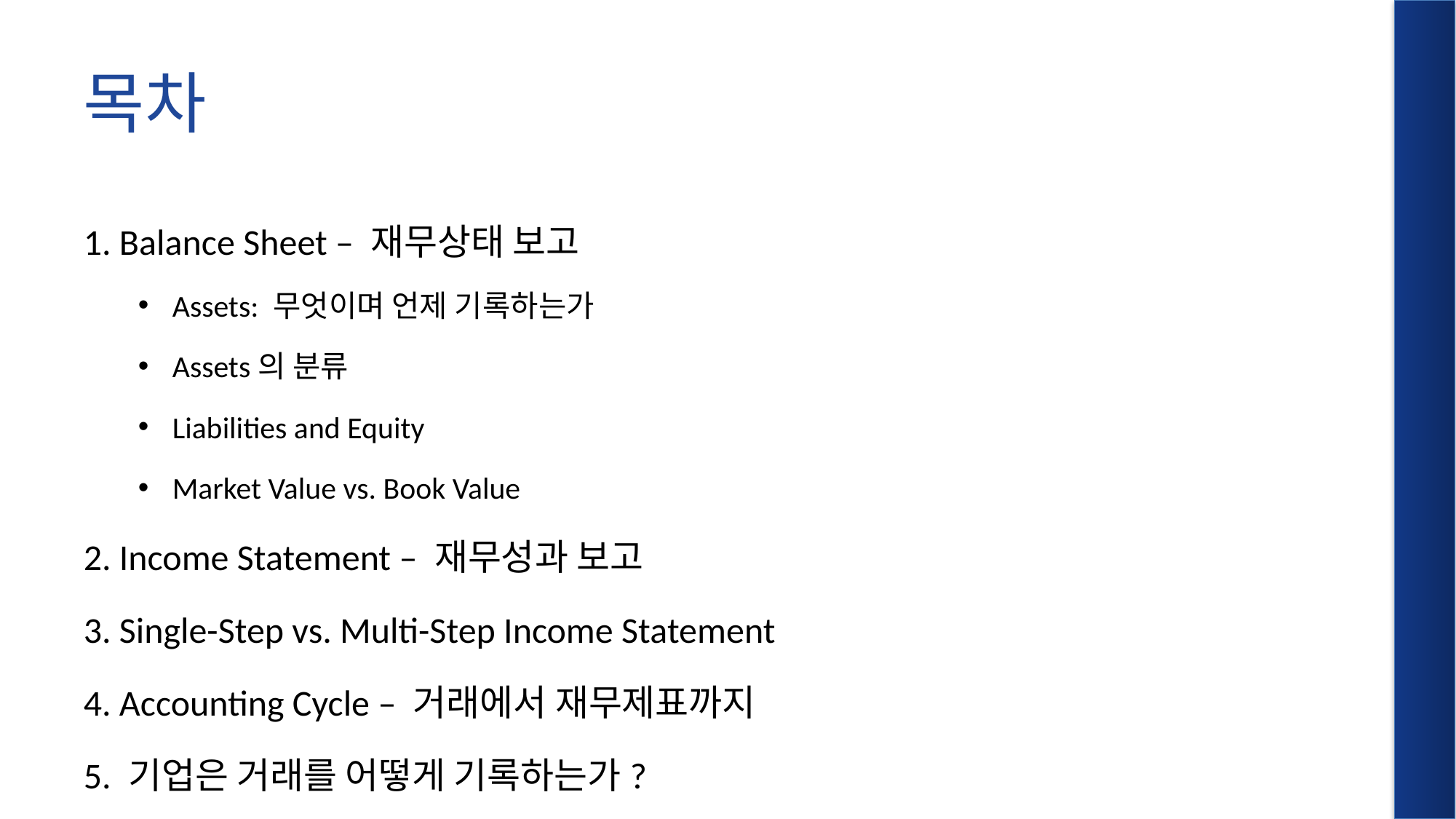

# 목차
1. Balance Sheet – 재무상태 보고
Assets: 무엇이며 언제 기록하는가
Assets의 분류
Liabilities and Equity
Market Value vs. Book Value
2. Income Statement – 재무성과 보고
3. Single-Step vs. Multi-Step Income Statement
4. Accounting Cycle – 거래에서 재무제표까지
5. 기업은 거래를 어떻게 기록하는가?